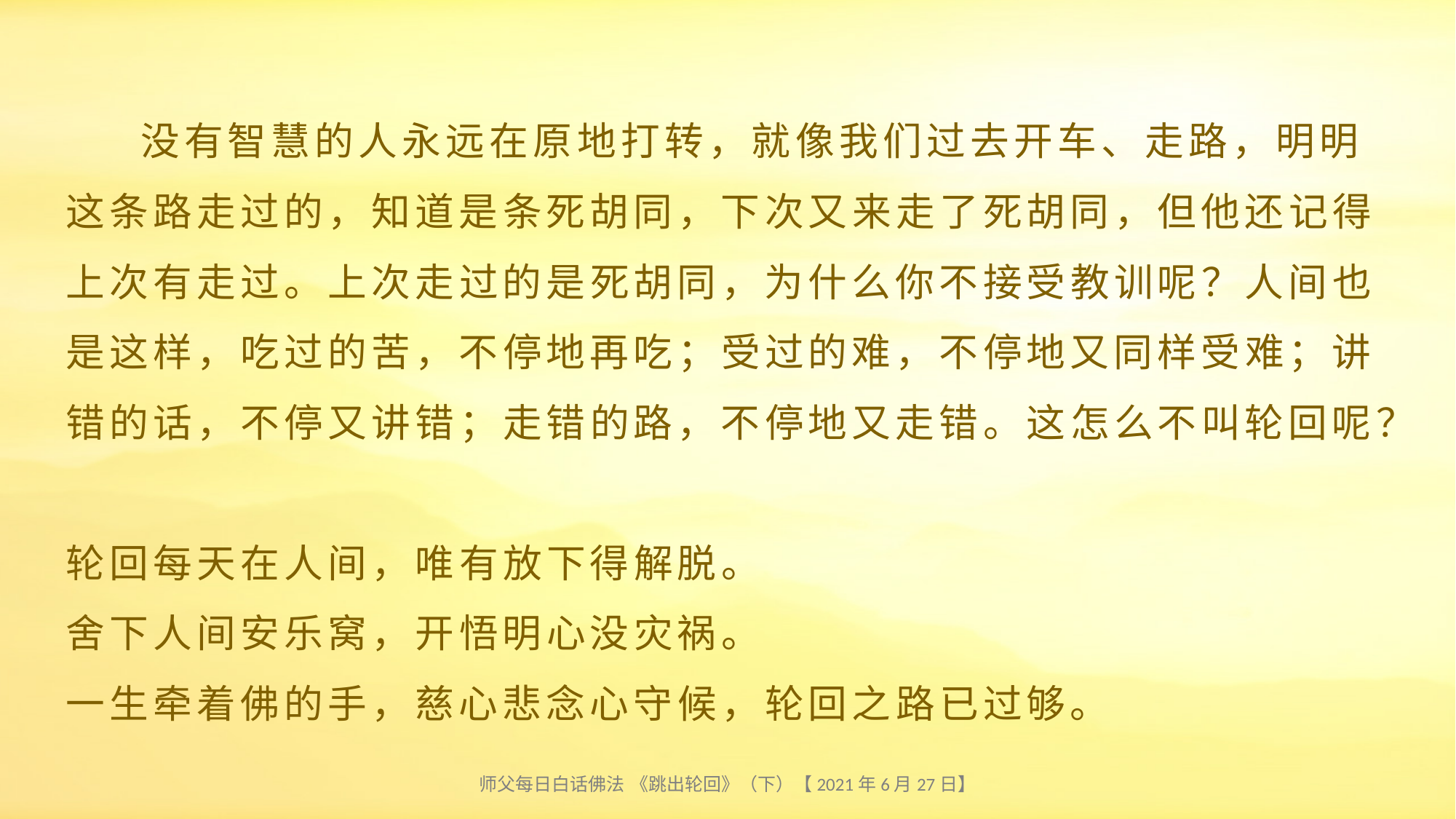

# 没有智慧的人永远在原地打转，就像我们过去开车、走路，明明这条路走过的，知道是条死胡同，下次又来走了死胡同，但他还记得上次有走过。上次走过的是死胡同，为什么你不接受教训呢？人间也是这样，吃过的苦，不停地再吃；受过的难，不停地又同样受难；讲错的话，不停又讲错；走错的路，不停地又走错。这怎么不叫轮回呢？ 轮回每天在人间，唯有放下得解脱。 舍下人间安乐窝，开悟明心没灾祸。 一生牵着佛的手，慈心悲念心守候，轮回之路已过够。
师父每日白话佛法 《跳出轮回》（下）【2021年6月27日】